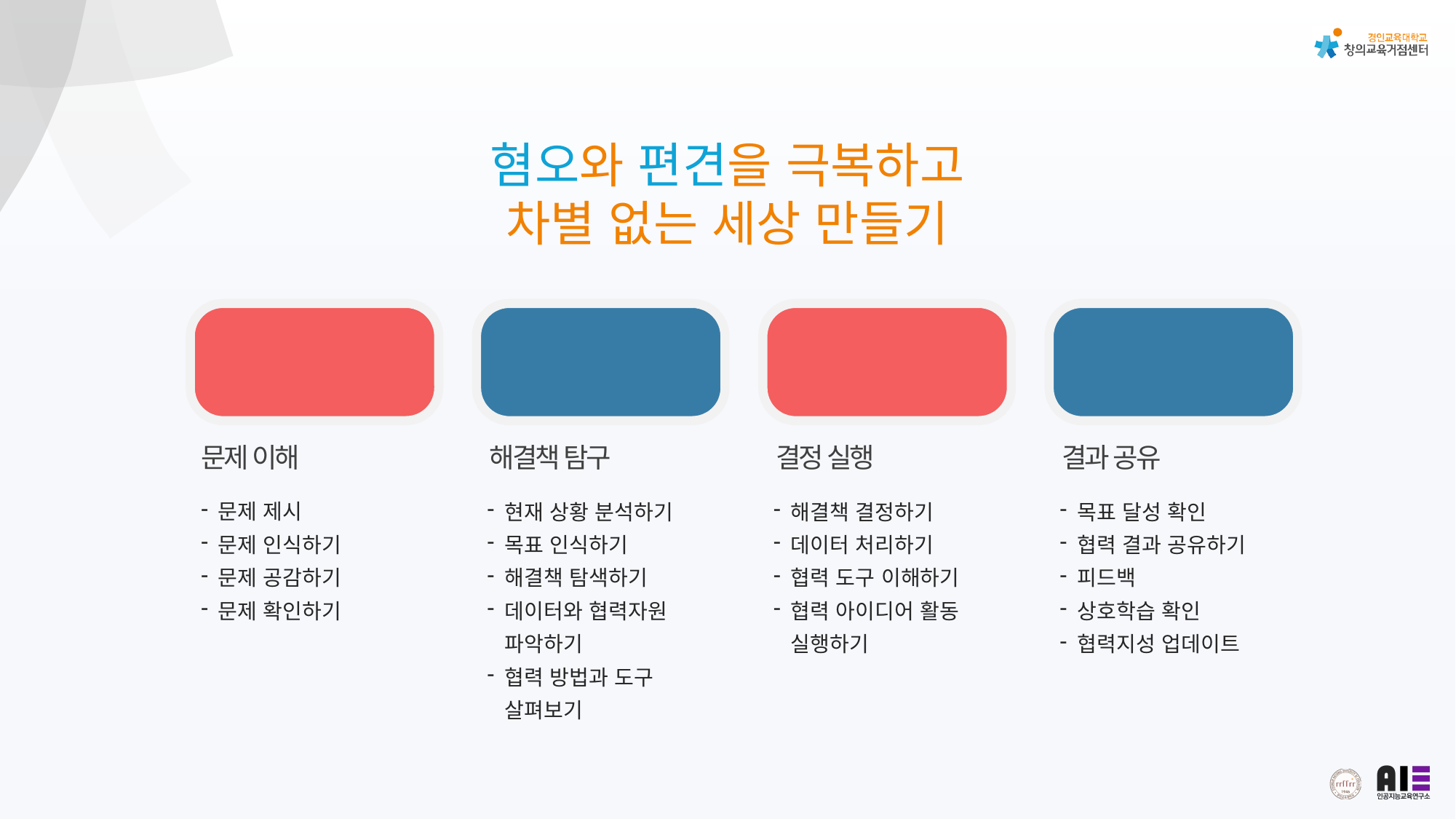

혐오와 편견을 극복하고
차별 없는 세상 만들기
01
문제 이해
문제 제시
문제 인식하기
문제 공감하기
문제 확인하기
02
해결책 탐구
현재 상황 분석하기
목표 인식하기
해결책 탐색하기
데이터와 협력자원 파악하기
협력 방법과 도구 살펴보기
03
결정 실행
해결책 결정하기
데이터 처리하기
협력 도구 이해하기
협력 아이디어 활동 실행하기
04
결과 공유
목표 달성 확인
협력 결과 공유하기
피드백
상호학습 확인
협력지성 업데이트